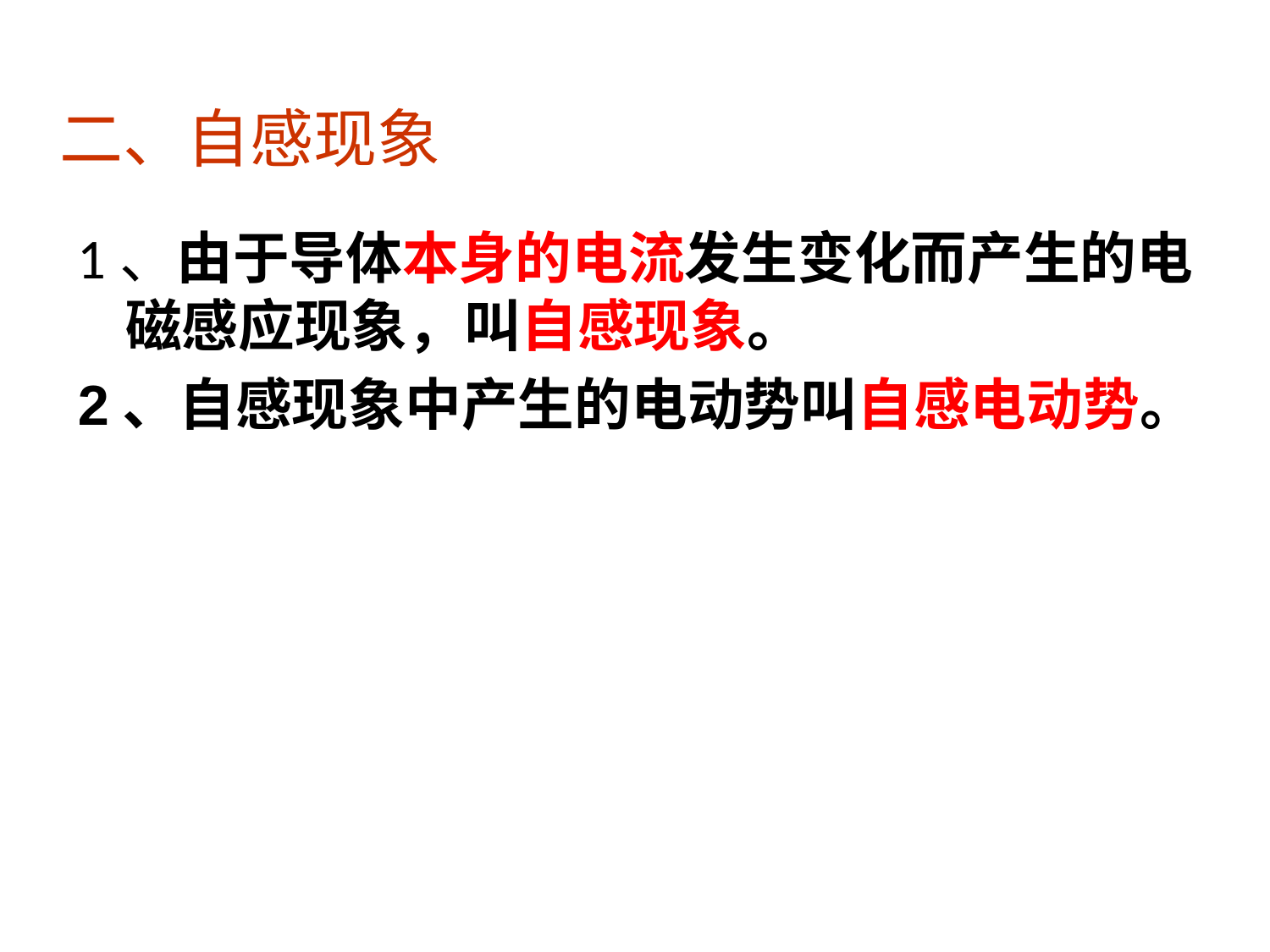

二、自感现象
1、由于导体本身的电流发生变化而产生的电磁感应现象，叫自感现象。
2、自感现象中产生的电动势叫自感电动势。